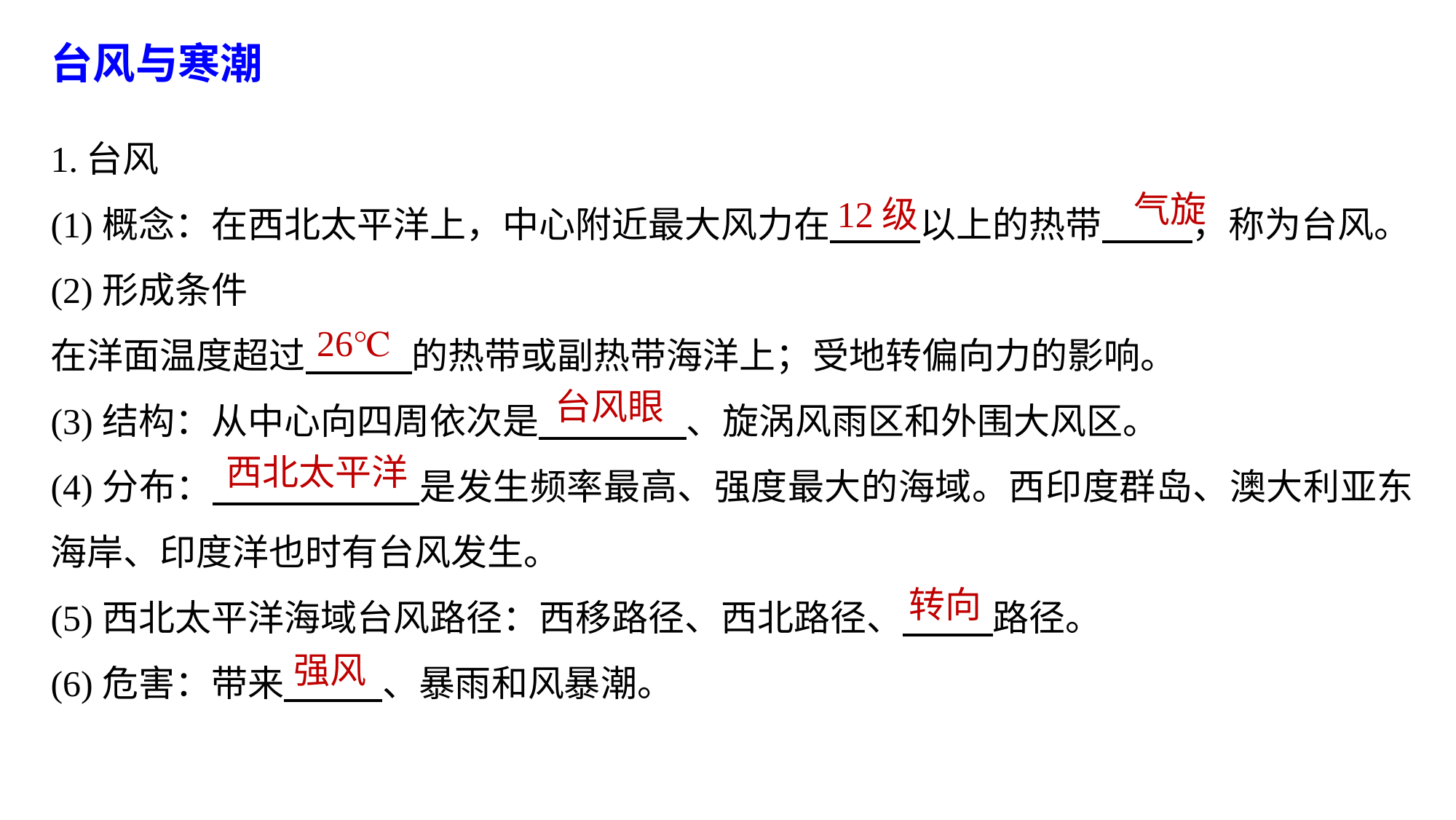

台风与寒潮
1.台风
(1)概念：在西北太平洋上，中心附近最大风力在           以上的热带           ，称为台风。
(2)形成条件
在洋面温度超过             的热带或副热带海洋上；受地转偏向力的影响。
(3)结构：从中心向四周依次是                  、旋涡风雨区和外围大风区。
(4)分布：                        是发生频率最高、强度最大的海域。西印度群岛、澳大利亚东海岸、印度洋也时有台风发生。
(5)西北太平洋海域台风路径：西移路径、西北路径、           路径。
(6)危害：带来            、暴雨和风暴潮。
气旋
12级
26℃
台风眼
西北太平洋
转向
强风